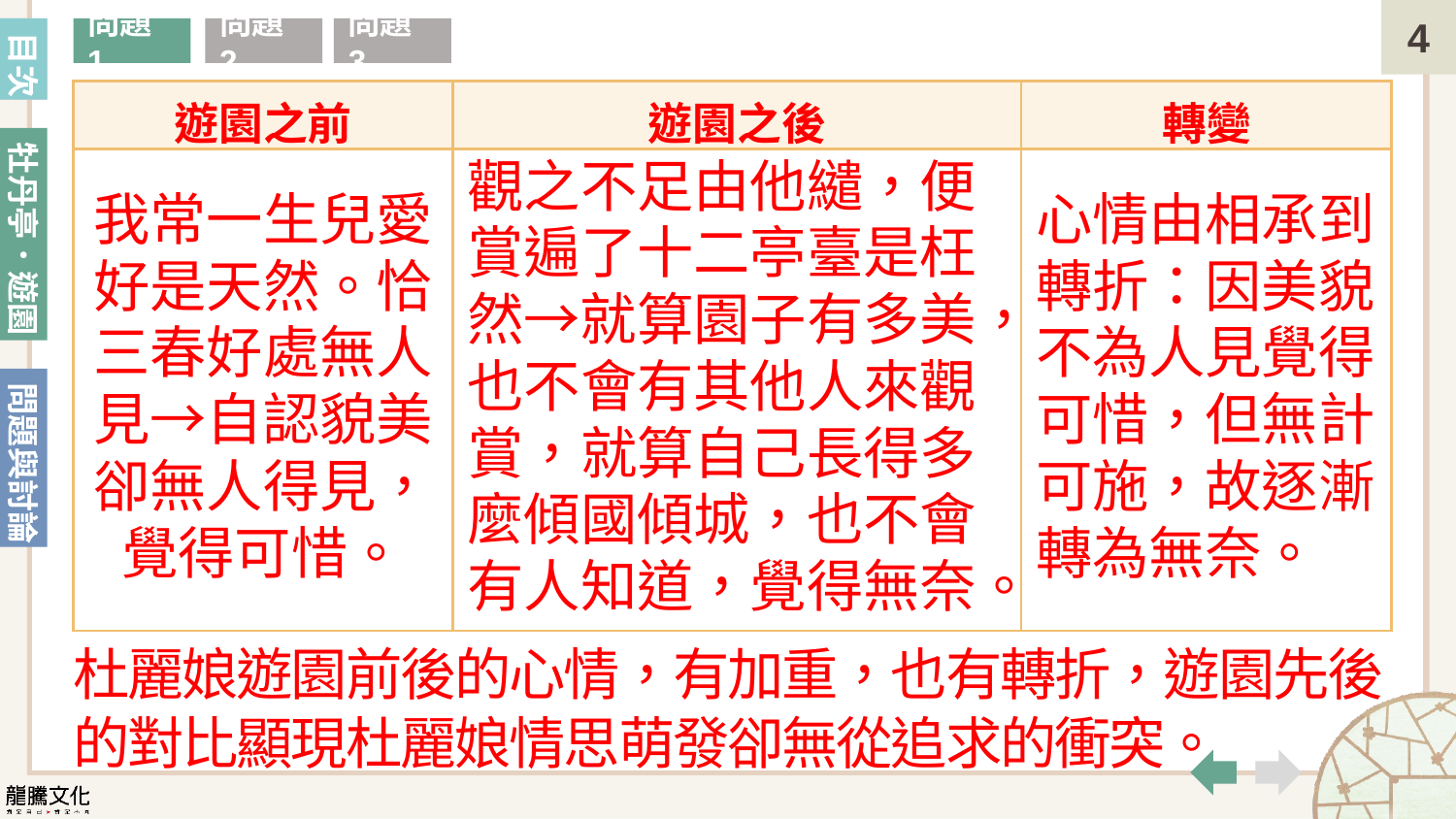

目次
問題1
問題2
問題3
杜麗娘遊園前後的心情各是如何？請舉出曲文加以說明。
| 遊園之前 | 遊園之後 | 轉變 |
| --- | --- | --- |
| 我常一生兒愛好是天然。恰三春好處無人見→自認貌美卻無人得見，覺得可惜。 | 觀之不足由他繾，便賞遍了十二亭臺是枉然→就算園子有多美，也不會有其他人來觀賞，就算自己長得多麼傾國傾城，也不會有人知道，覺得無奈。 | 心情由相承到轉折：因美貌不為人見覺得可惜，但無計可施，故逐漸轉為無奈。 |
杜麗娘遊園前後的心情，有加重，也有轉折，遊園先後的對比顯現杜麗娘情思萌發卻無從追求的衝突。